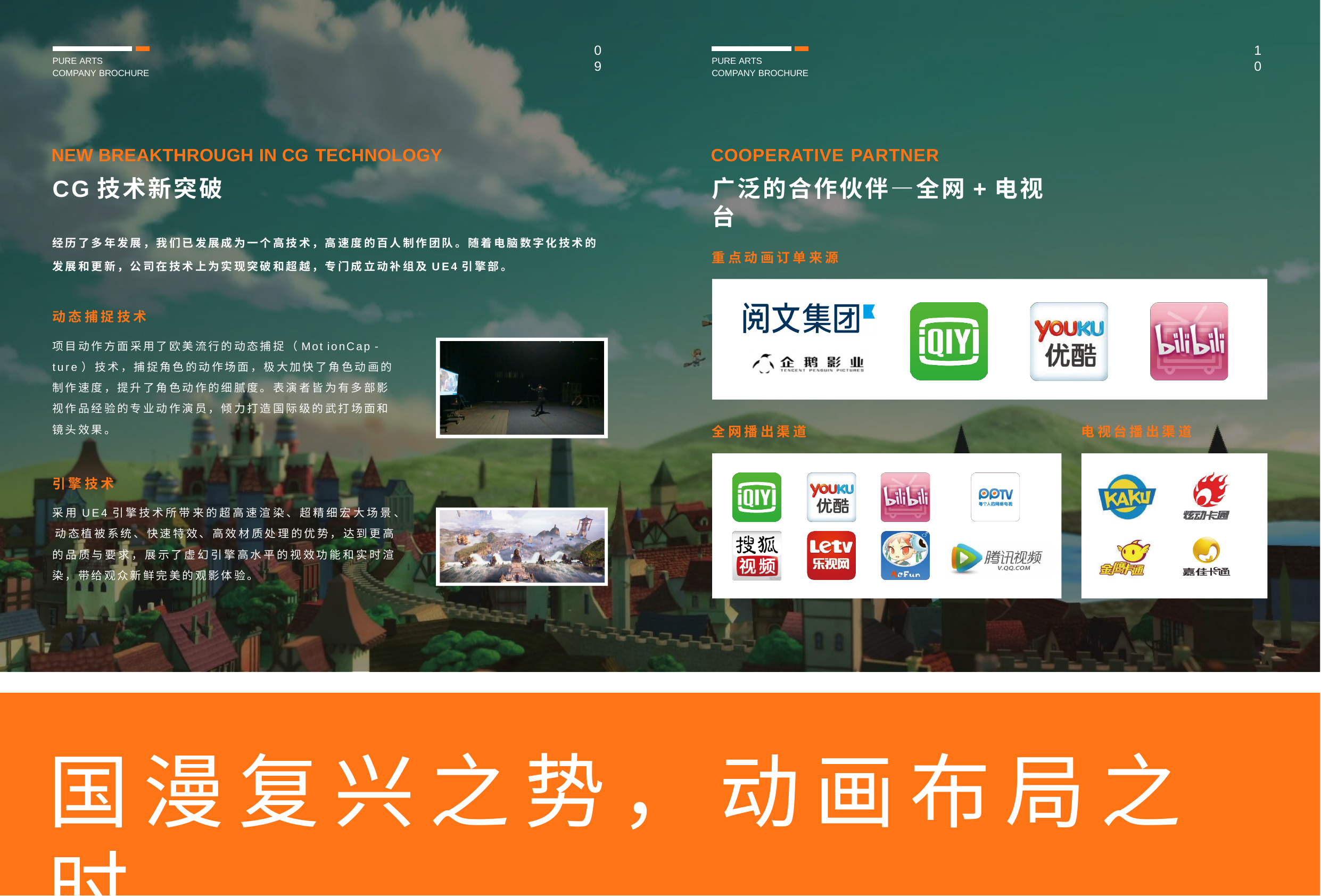

09
10

PURE ARTS
COMPANY BROCHURE
PURE ARTS
COMPANY BROCHURE
NEW BREAKTHROUGH IN CG TECHNOLOGY
CG技术新突破
COOPERATIVE PARTNER
广泛的合作伙伴—全网+电视台
经历了多年发展，我们已发展成为一个高技术，高速度的百人制作团队。随着电脑数字化技术的
发展和更新，公司在技术上为实现突破和超越，专门成立动补组及UE4引擎部。
重点动画订单来源

动态捕捉技术
项目动作方面采用了欧美流行的动态捕捉（Mot ionCap -
ture）技术，捕捉角色的动作场面，极大加快了角色动画的 制作速度，提升了角色动作的细腻度。表演者皆为有多部影 视作品经验的专业动作演员，倾力打造国际级的武打场面和 镜头效果。

全网播出渠道
电视台播出渠道

引擎技术
采用UE4引擎技术所带来的超高速渲染、超精细宏大场景、 动态植被系统、快速特效、高效材质处理的优势，达到更高 的品质与要求，展示了虚幻引擎高水平的视效功能和实时渲 染，带给观众新鲜完美的观影体验。

国漫复兴之势， 动画布局之时